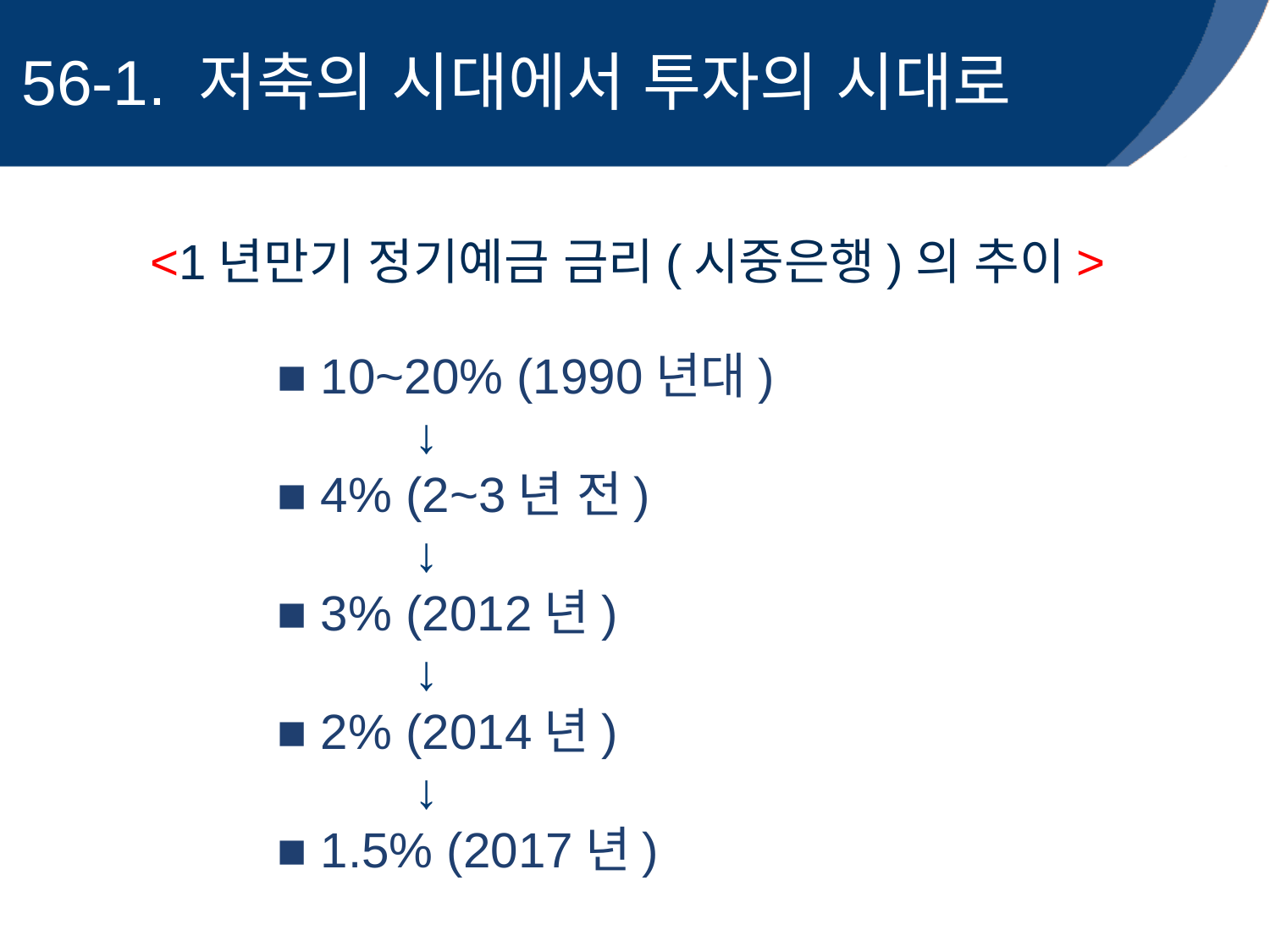

56-1. 저축의 시대에서 투자의 시대로
<1년만기 정기예금 금리(시중은행)의 추이>
■ 10~20% (1990년대)
          ↓
■ 4% (2~3년 전)
          ↓
■ 3% (2012년)
          ↓
■ 2% (2014년)
          ↓
■ 1.5% (2017년)